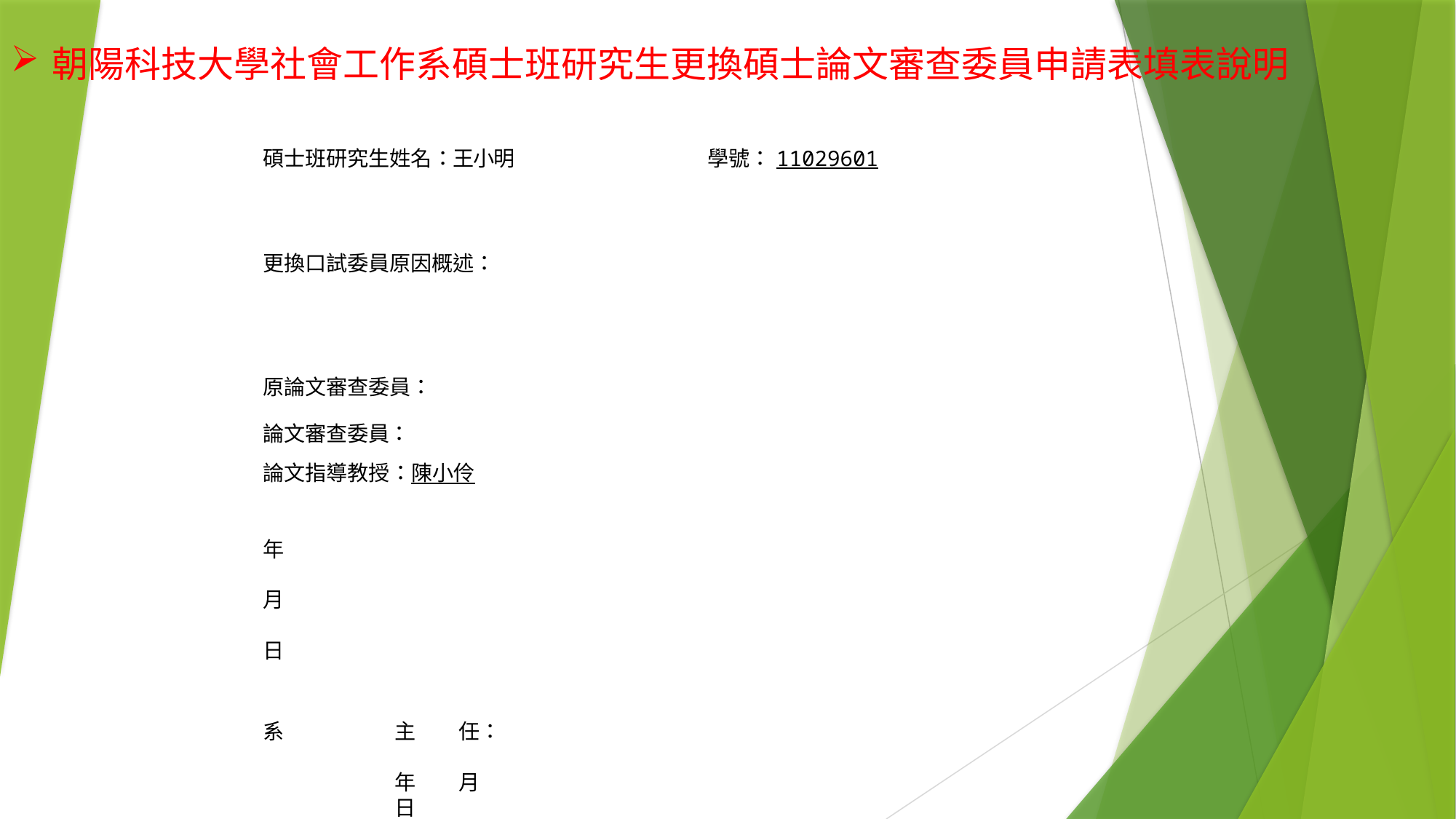

朝陽科技大學社會工作系
原服務機構實習申請書【進階實習】
104.12.03 更新
朝陽科技大學社會工作系碩士班研究生更換碩士論文審查委員申請表填表說明

碩士班研究生姓名：王小明	學號：11029601

更換口試委員原因概述：

原論文審查委員：
論文審查委員：
論文指導教授：陳小伶		年	月	日

系	主	任：			年	月	日
|  |  |  |
| --- | --- | --- |
|  |  |  |
|  |  |  |
|  |  |  |